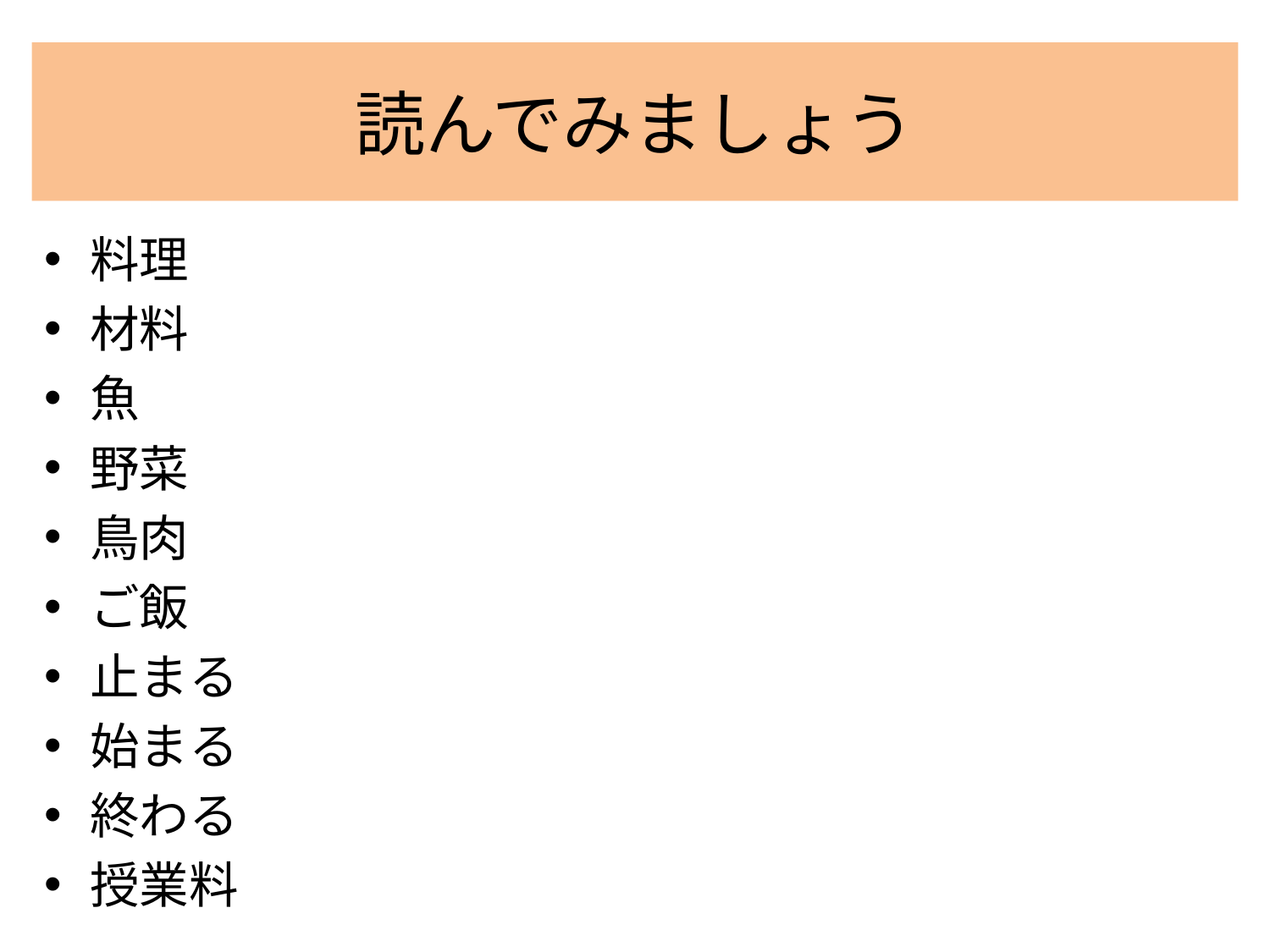

# 読んでみましょう
料理
材料
魚
野菜
鳥肉
ご飯
止まる
始まる
終わる
授業料